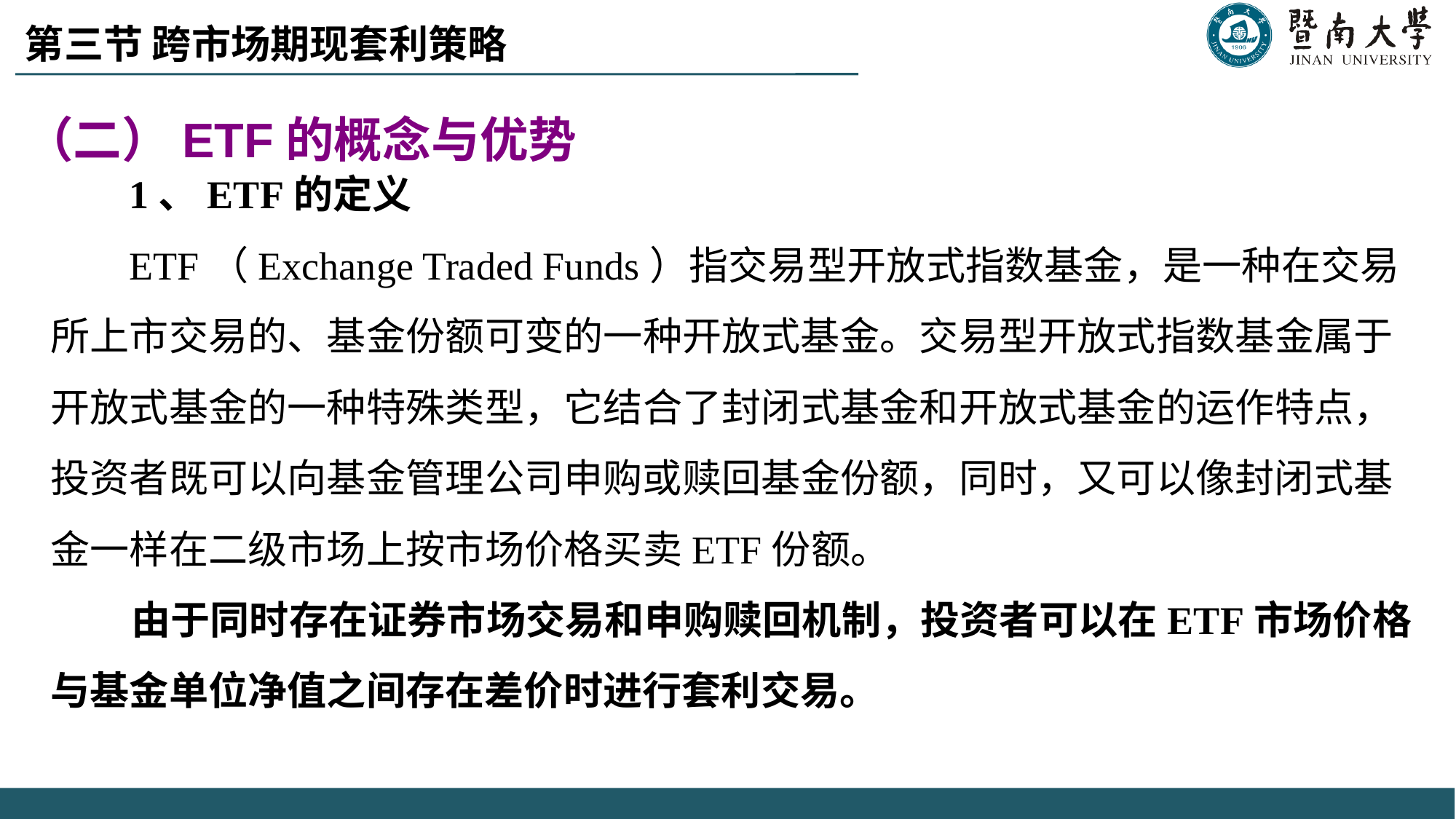

第三节 跨市场期现套利策略
# （二）ETF的概念与优势

        1、ETF的定义
        ETF（Exchange Traded Funds）指交易型开放式指数基金，是一种在交易所上市交易的、基金份额可变的一种开放式基金。交易型开放式指数基金属于开放式基金的一种特殊类型，它结合了封闭式基金和开放式基金的运作特点，投资者既可以向基金管理公司申购或赎回基金份额，同时，又可以像封闭式基金一样在二级市场上按市场价格买卖ETF份额。
        由于同时存在证券市场交易和申购赎回机制，投资者可以在ETF市场价格与基金单位净值之间存在差价时进行套利交易。